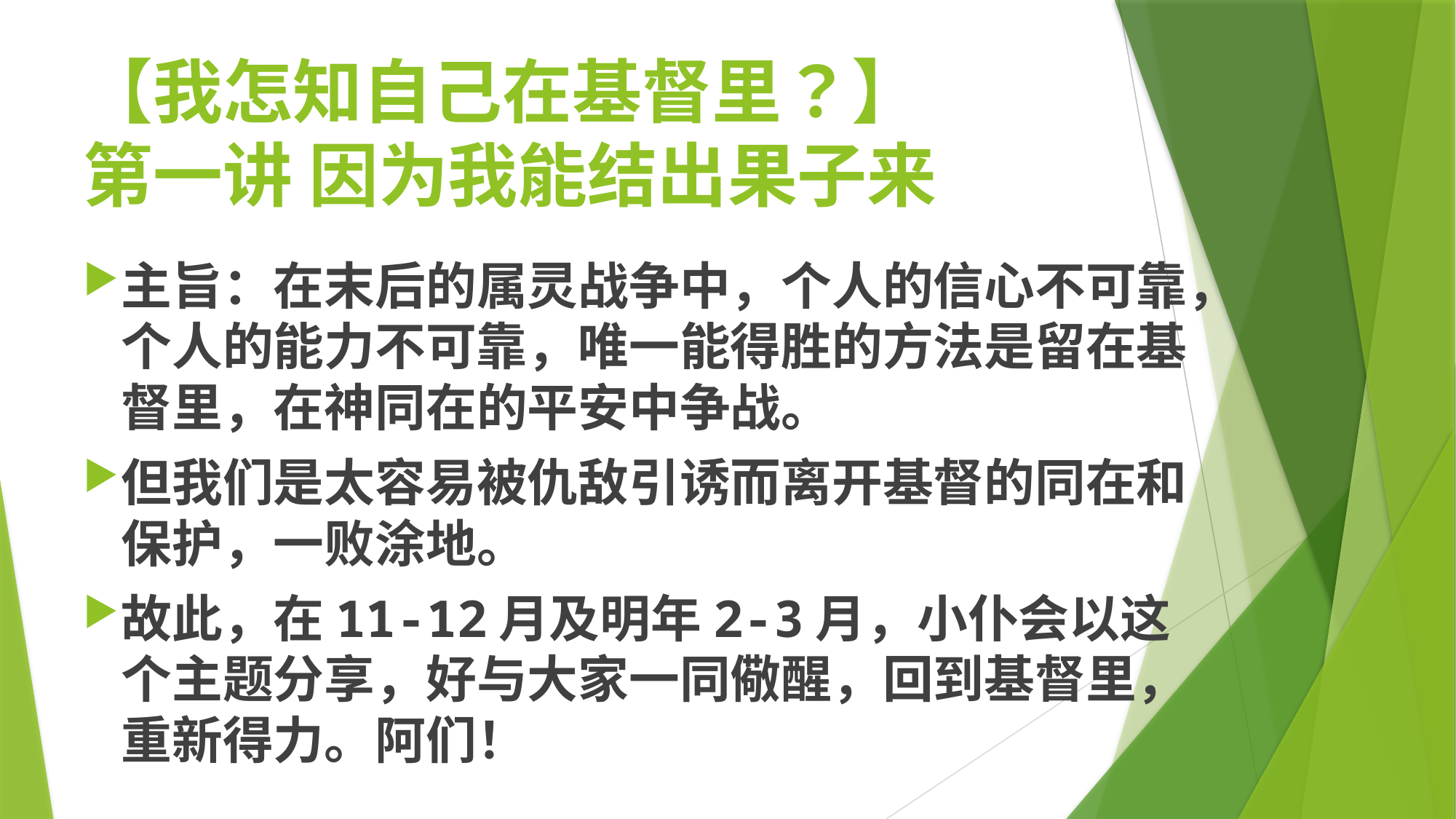

# 【我怎知自己在基督里？】 第一讲 因为我能结出果子来
主旨：在末后的属灵战争中，个人的信心不可靠，个人的能力不可靠，唯一能得胜的方法是留在基督里，在神同在的平安中争战。
但我们是太容易被仇敌引诱而离开基督的同在和保护，一败涂地。
故此，在11-12月及明年2-3月，小仆会以这个主题分享，好与大家一同儆醒，回到基督里，重新得力。阿们！